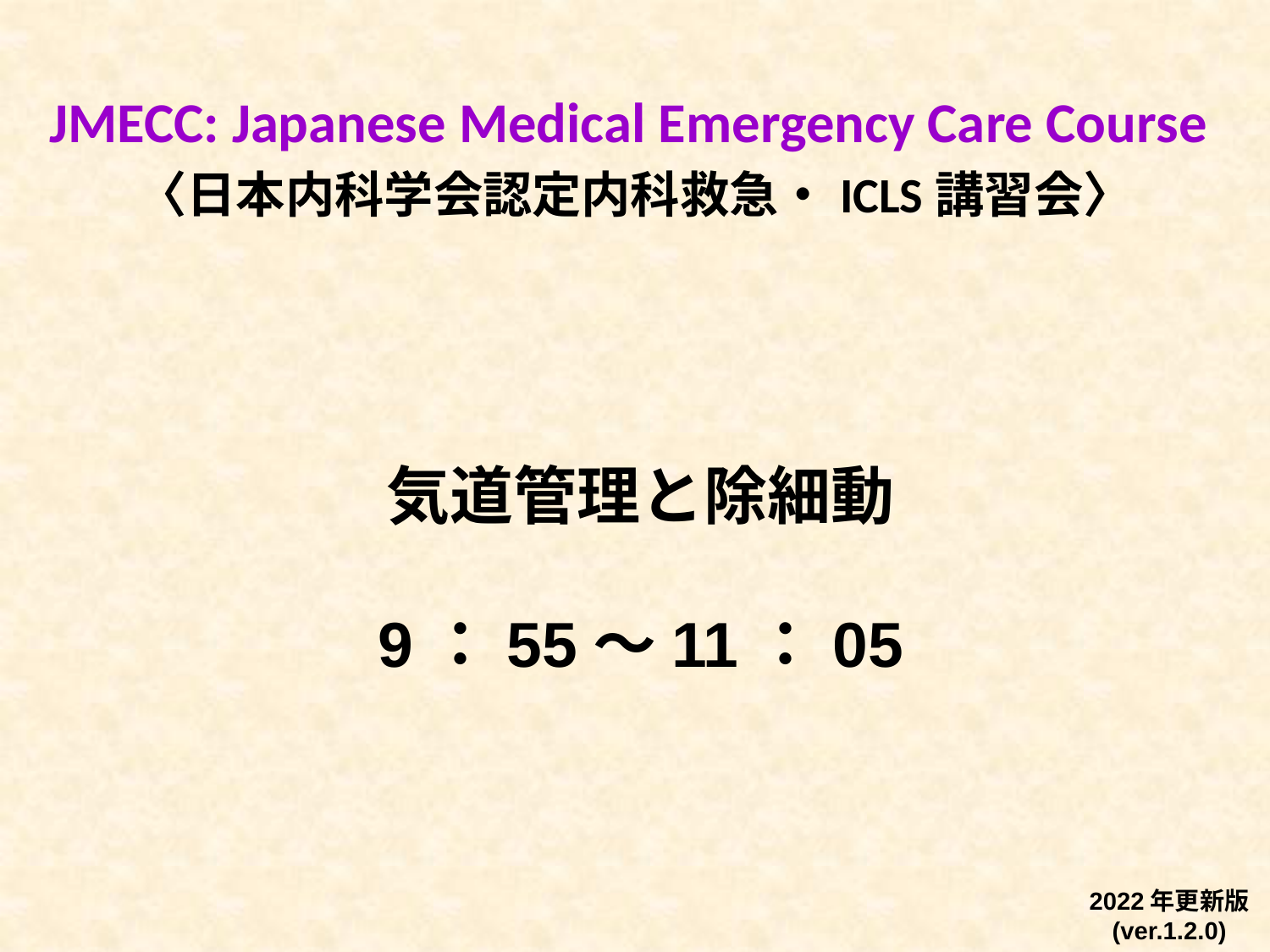

JMECC: Japanese Medical Emergency Care Course
〈日本内科学会認定内科救急・ICLS講習会〉

気道管理と除細動
9：55～11：05
2022年更新版
(ver.1.2.0)